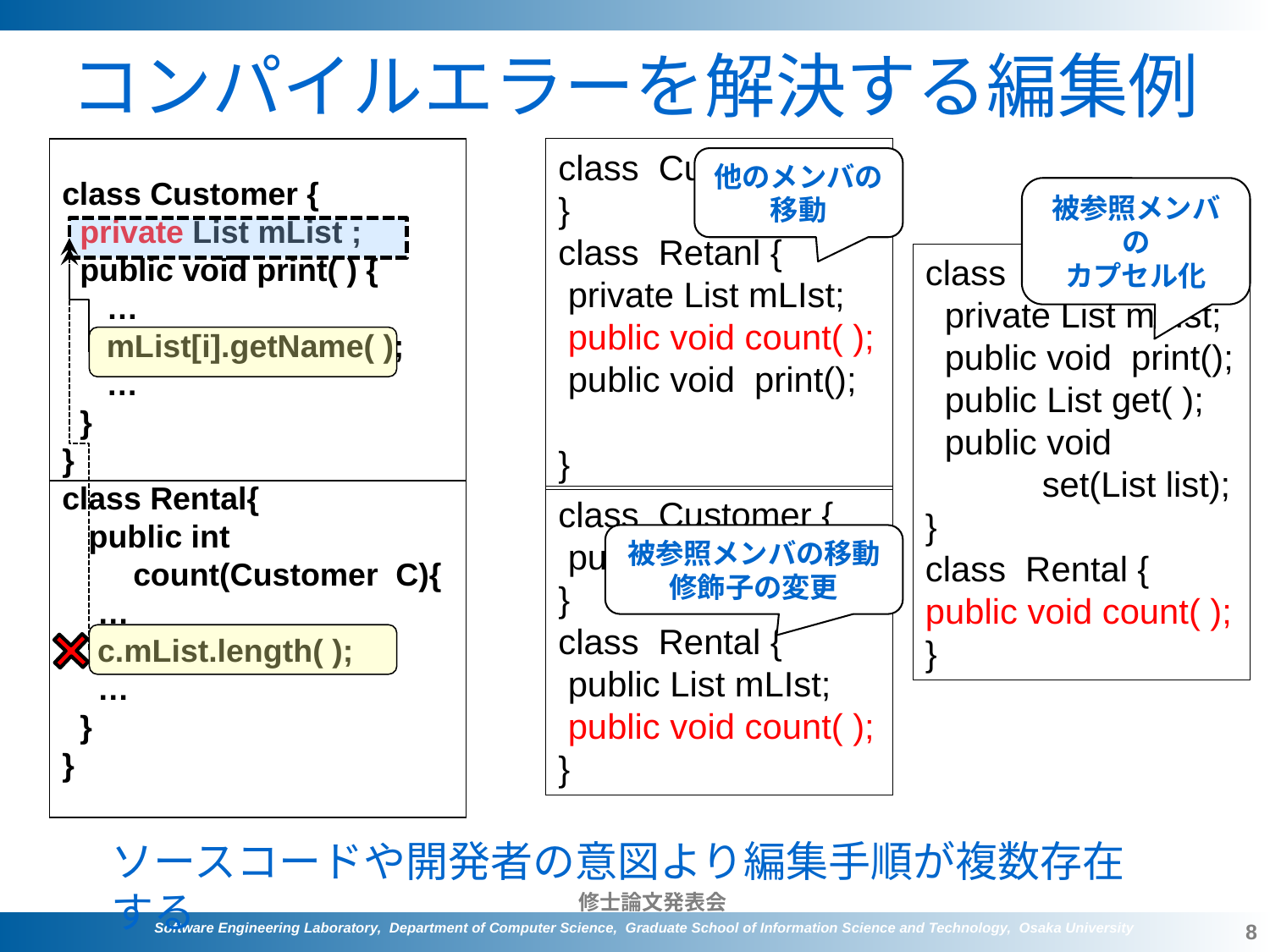

# コンパイルエラーを解決する編集例
class Customer {
  private List mList ;

  public int count( ){
    …
    mList.length( );
    …
  }
  public void print( ) {
     …
     mList[i].getName( );
     …
  }
}
class Rental{
}

class Customer {
  private List mList ;
  public void print( ) {
     …
     mList[i].getName( );
     …
  }
}
class Rental{
   public int
        count(Customer  C){
    …
    c.mList.length( );
    …
  }
}

class  Customer {
}
class  Retanl {
 private List mLIst;
 public void count( );
 public void  print();
}
他のメンバの
移動
被参照メンバの
カプセル化

class  Customer {
  private List mLIst;
  public void  print();
  public List get( );
  public void
            set(List list);
}
class  Rental {
public void count( );
}
class  Customer {
 public void  print();
}
class  Rental {
 public List mLIst;
 public void count( );
}
被参照メンバの移動
修飾子の変更
ソースコードや開発者の意図より編集手順が複数存在する

8
Software Engineering Laboratory,  Department of Computer Science,  Graduate School of Information Science and Technology,  Osaka University